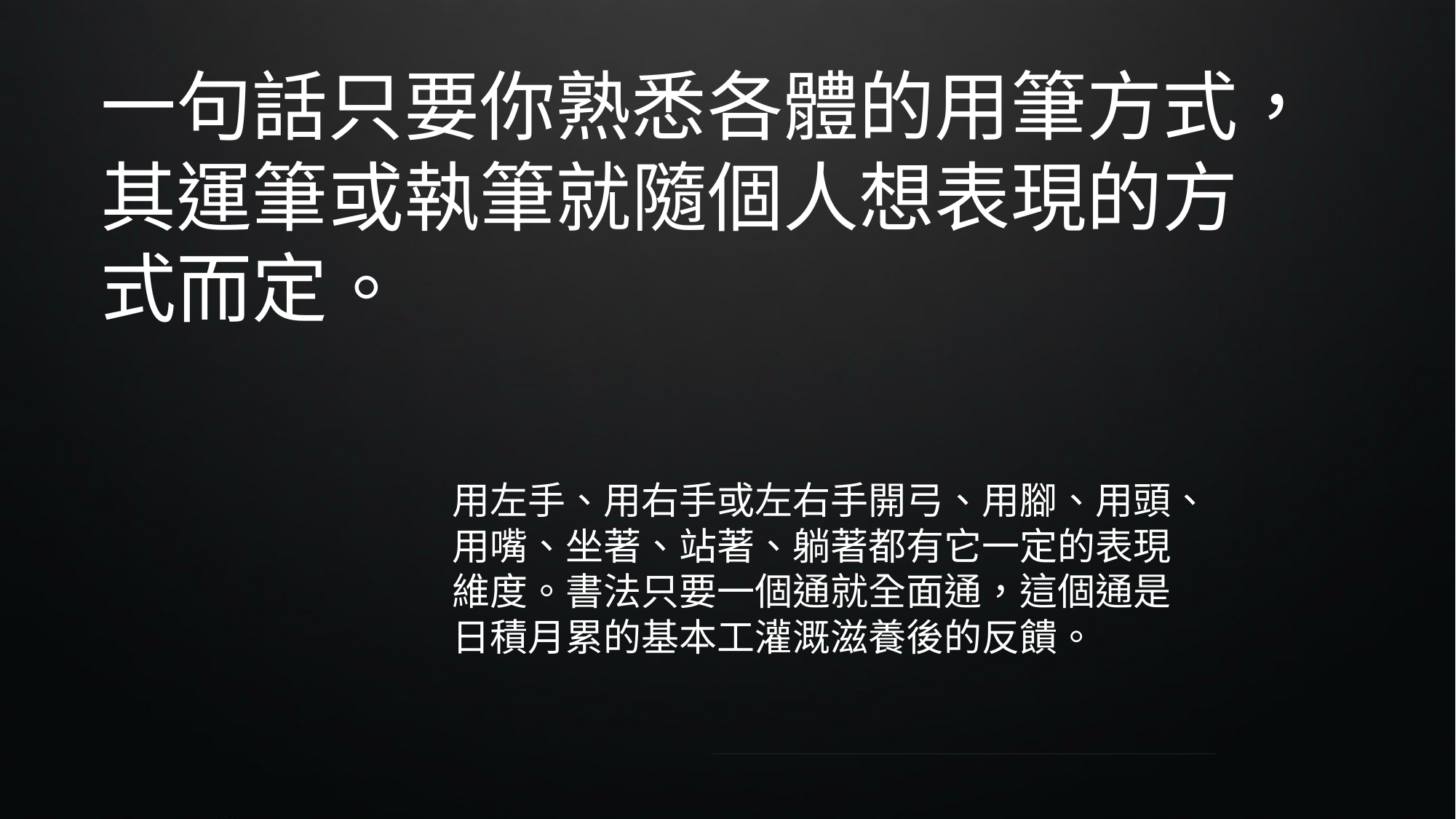

一句話只要你熟悉各體的用筆方式，
其運筆或執筆就隨個人想表現的方
式而定。
用左手、用右手或左右手開弓、用腳、用頭、
用嘴、坐著、站著、躺著都有它一定的表現
維度。書法只要一個通就全面通，這個通是
日積月累的基本工灌溉滋養後的反饋。